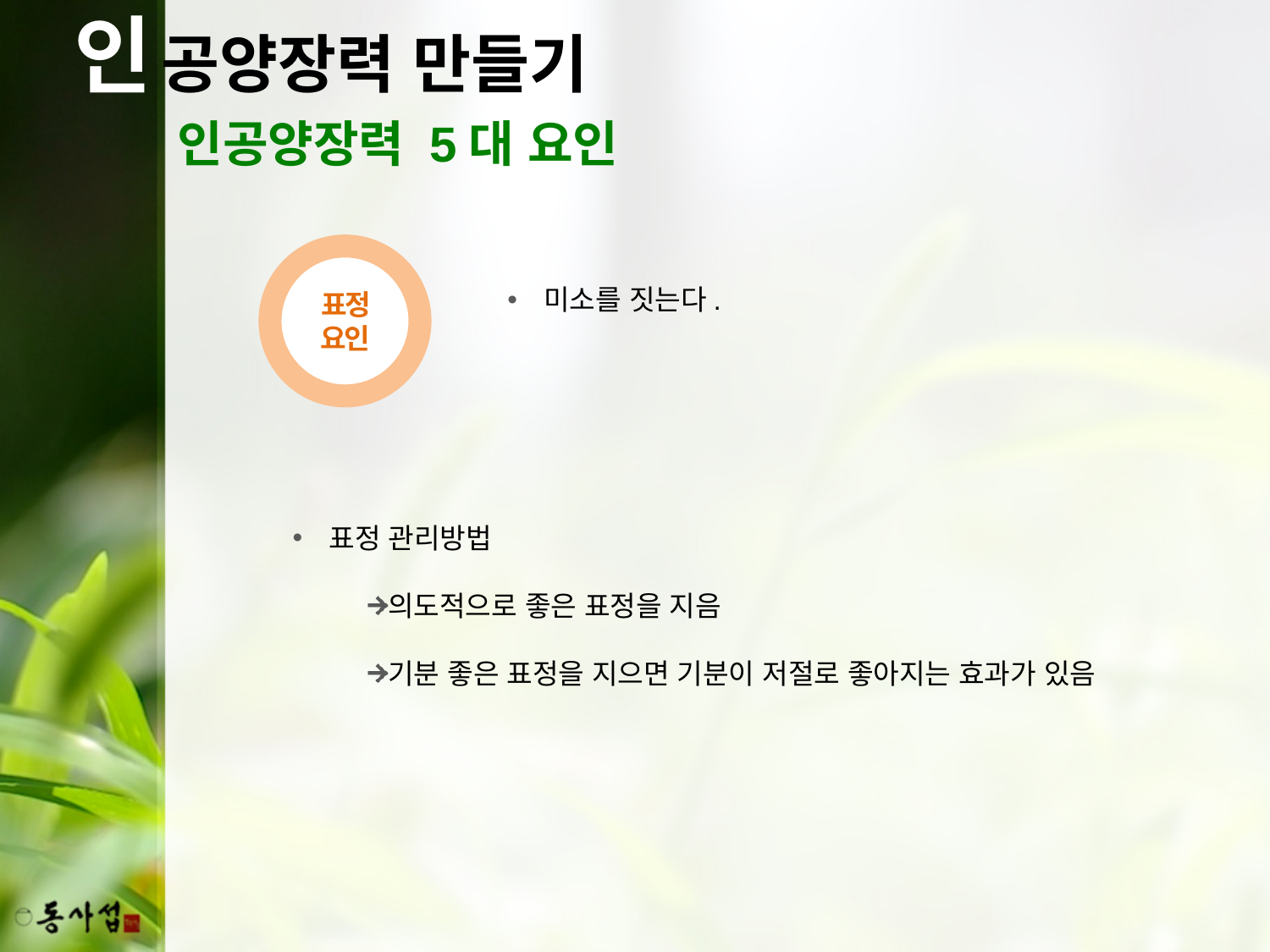

인
공양장력 만들기
인공양장력 5대 요인
표정 요인
미소를 짓는다.
표정 관리방법
의도적으로 좋은 표정을 지음
기분 좋은 표정을 지으면 기분이 저절로 좋아지는 효과가 있음